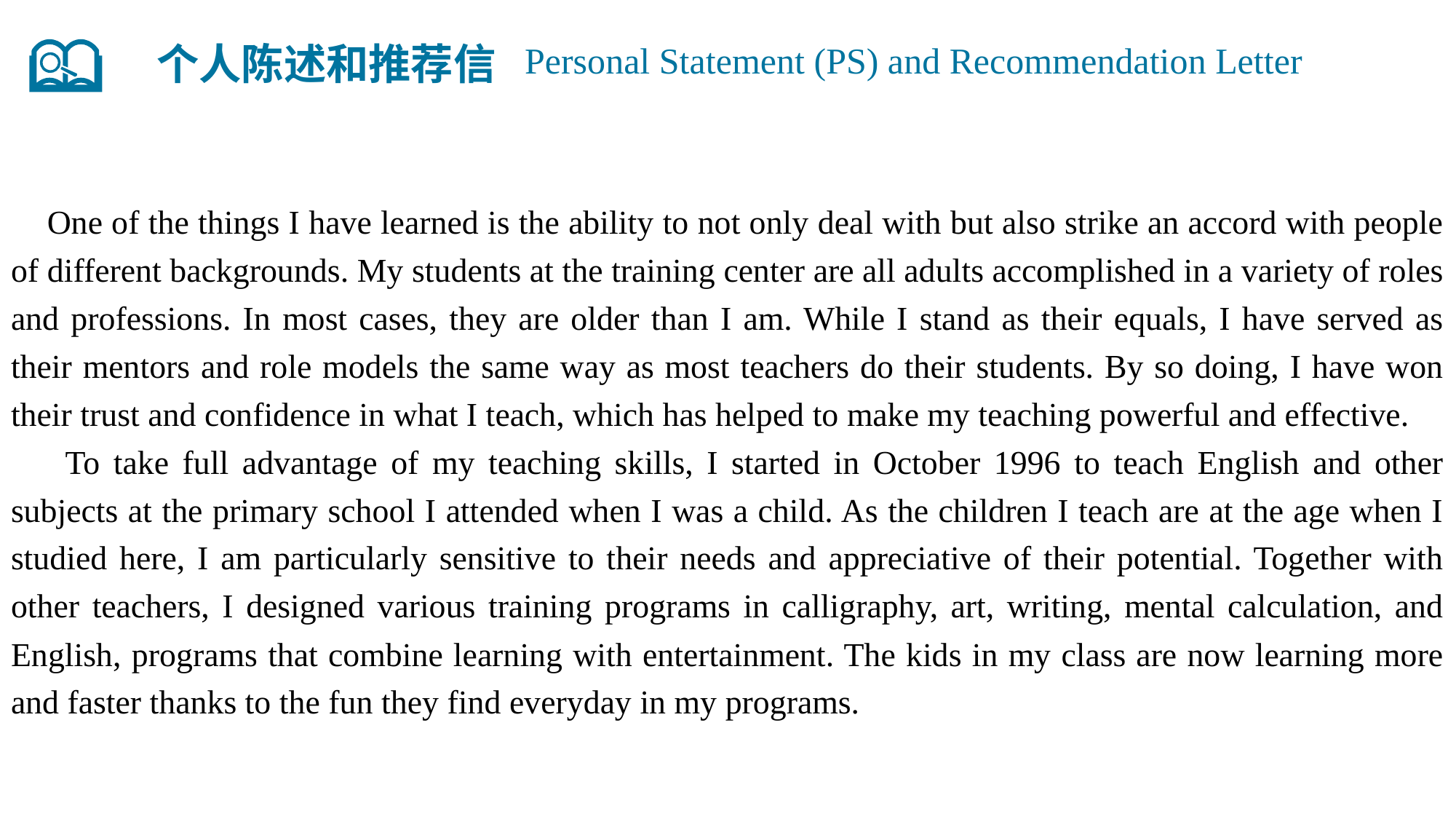

个人陈述和推荐信
Personal Statement (PS) and Recommendation Letter
    One of the things I have learned is the ability to not only deal with but also strike an accord with people of different backgrounds. My students at the training center are all adults accomplished in a variety of roles and professions. In most cases, they are older than I am. While I stand as their equals, I have served as their mentors and role models the same way as most teachers do their students. By so doing, I have won their trust and confidence in what I teach, which has helped to make my teaching powerful and effective.
    To take full advantage of my teaching skills, I started in October 1996 to teach English and other subjects at the primary school I attended when I was a child. As the children I teach are at the age when I studied here, I am particularly sensitive to their needs and appreciative of their potential. Together with other teachers, I designed various training programs in calligraphy, art, writing, mental calculation, and English, programs that combine learning with entertainment. The kids in my class are now learning more and faster thanks to the fun they find everyday in my programs.